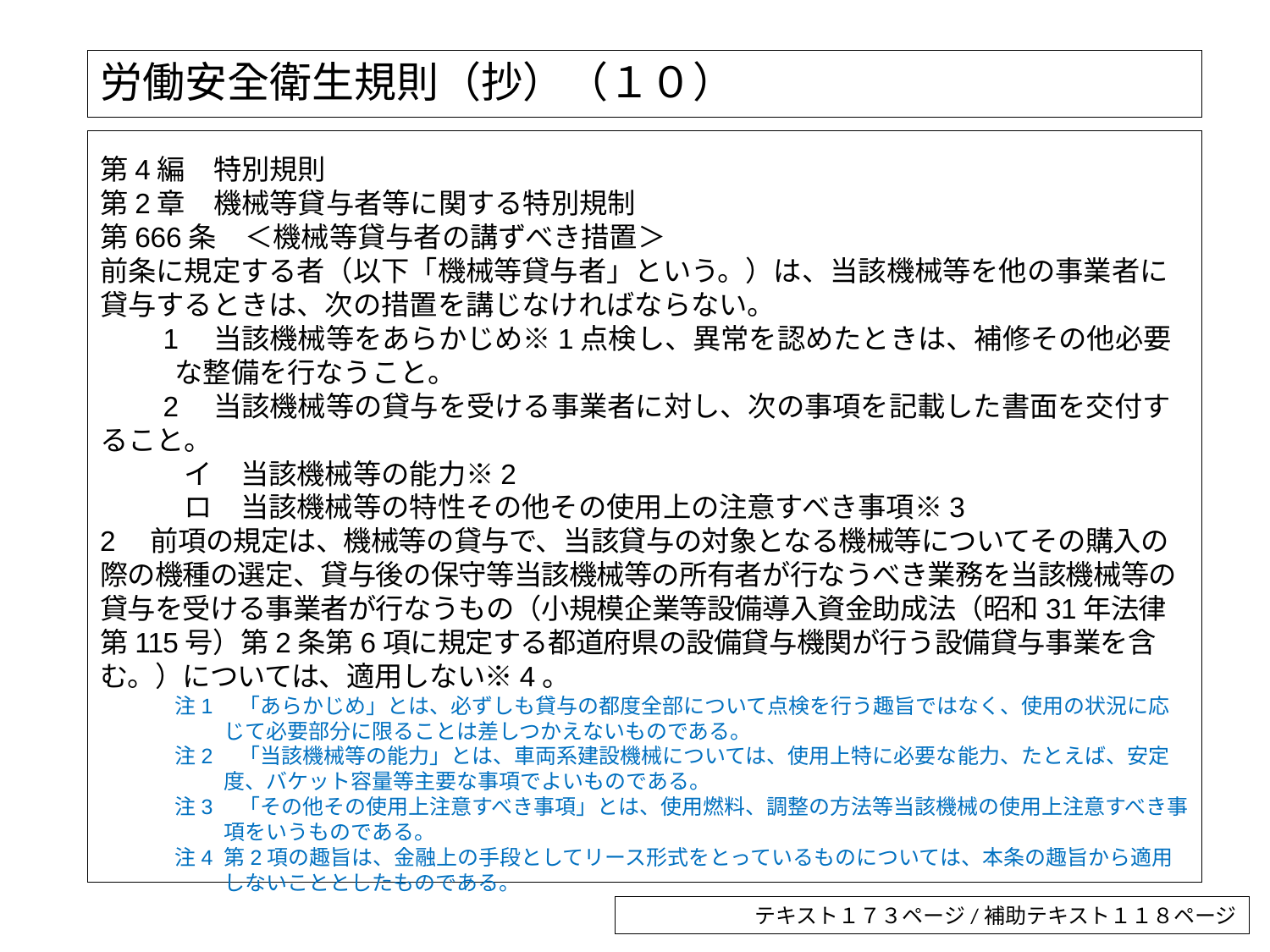

# 労働安全衛生規則（抄）（１０）

第4編　特別規則
第2章　機械等貸与者等に関する特別規制
第666条　＜機械等貸与者の講ずべき措置＞
前条に規定する者（以下「機械等貸与者」という。）は、当該機械等を他の事業者に貸与するときは、次の措置を講じなければならない。
　　1　当該機械等をあらかじめ※1点検し、異常を認めたときは、補修その他必要な整備を行なうこと。
　　2　当該機械等の貸与を受ける事業者に対し、次の事項を記載した書面を交付すること。
　　　イ　当該機械等の能力※2
　　　ロ　当該機械等の特性その他その使用上の注意すべき事項※3
2　前項の規定は、機械等の貸与で、当該貸与の対象となる機械等についてその購入の際の機種の選定、貸与後の保守等当該機械等の所有者が行なうべき業務を当該機械等の貸与を受ける事業者が行なうもの（小規模企業等設備導入資金助成法（昭和31年法律第115号）第2条第6項に規定する都道府県の設備貸与機関が行う設備貸与事業を含む。）については、適用しない※4。
注1　「あらかじめ」とは、必ずしも貸与の都度全部について点検を行う趣旨ではなく、使用の状況に応じて必要部分に限ることは差しつかえないものである。
注2　「当該機械等の能力」とは、車両系建設機械については、使用上特に必要な能力、たとえば、安定度、バケット容量等主要な事項でよいものである。
注3　「その他その使用上注意すべき事項」とは、使用燃料、調整の方法等当該機械の使用上注意すべき事項をいうものである。
注4 第2項の趣旨は、金融上の手段としてリース形式をとっているものについては、本条の趣旨から適用しないこととしたものである。
テキスト１７３ページ/補助テキスト１１８ページ